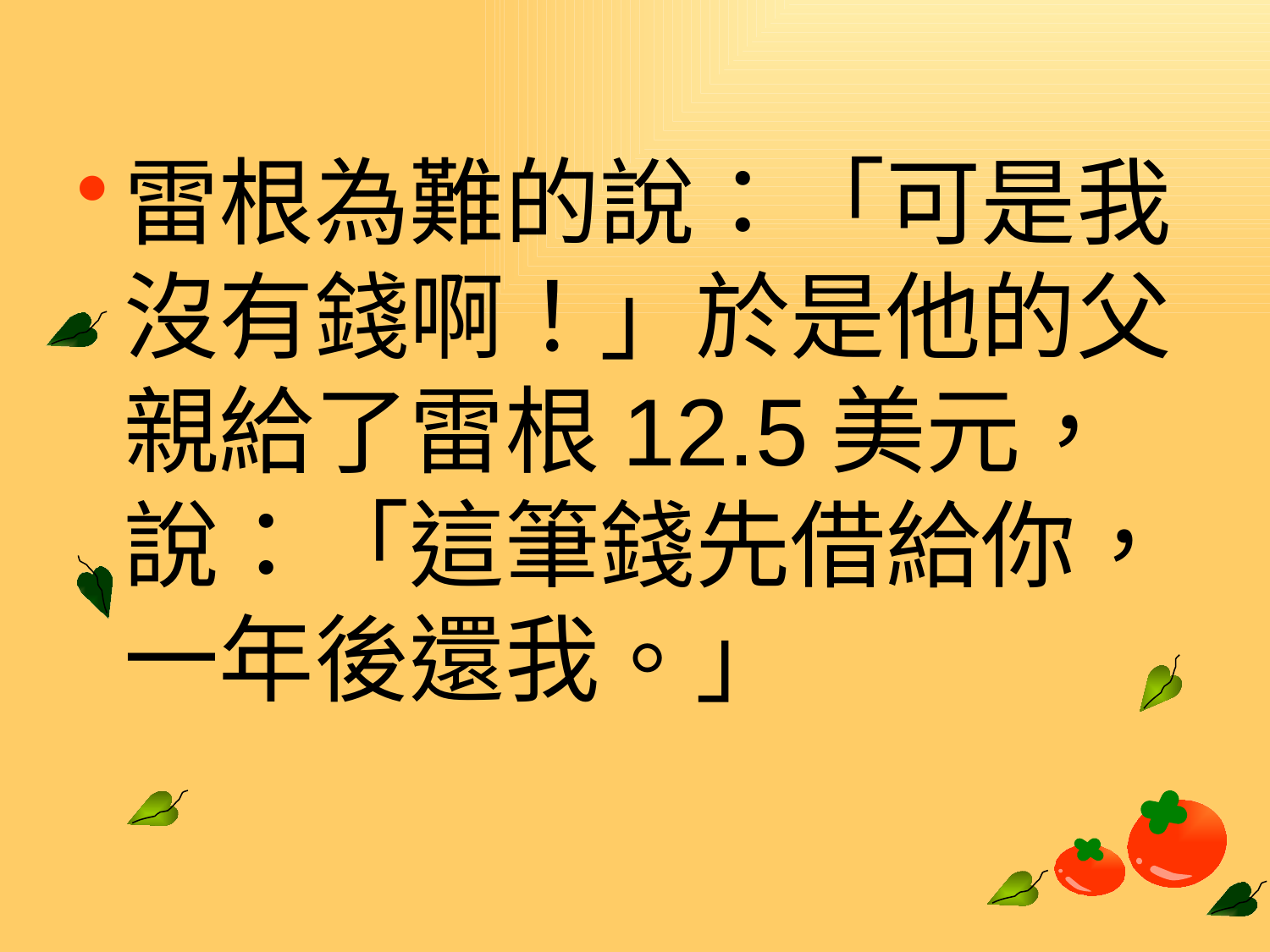

雷根為難的說：「可是我沒有錢啊！」於是他的父親給了雷根12.5美元，說：「這筆錢先借給你，一年後還我。」